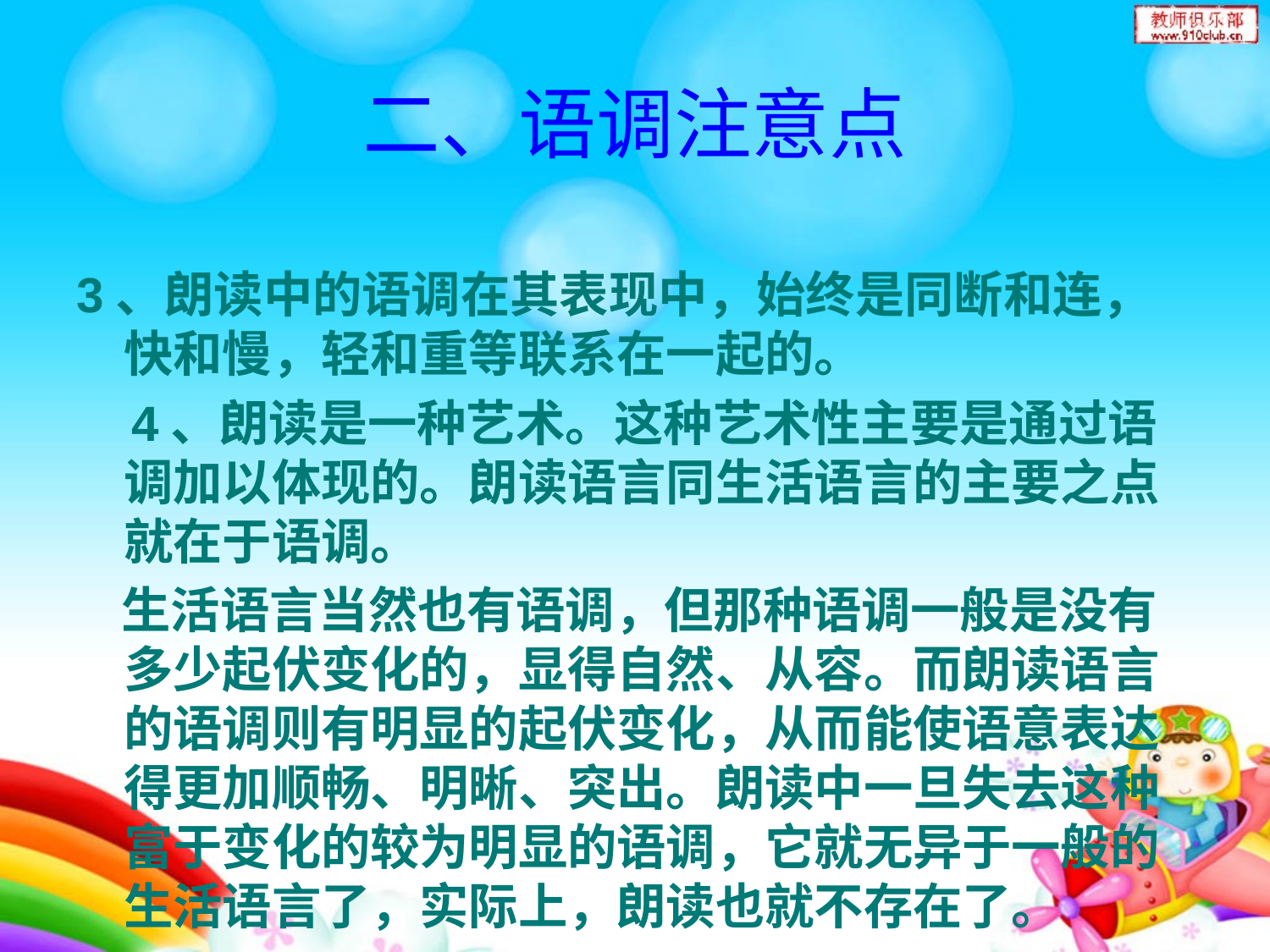

# 二、语调注意点
3、朗读中的语调在其表现中，始终是同断和连，快和慢，轻和重等联系在一起的。
    4、朗读是一种艺术。这种艺术性主要是通过语调加以体现的。朗读语言同生活语言的主要之点就在于语调。
   生活语言当然也有语调，但那种语调一般是没有多少起伏变化的，显得自然、从容。而朗读语言的语调则有明显的起伏变化，从而能使语意表达得更加顺畅、明晰、突出。朗读中一旦失去这种富于变化的较为明显的语调，它就无异于一般的生活语言了，实际上，朗读也就不存在了。